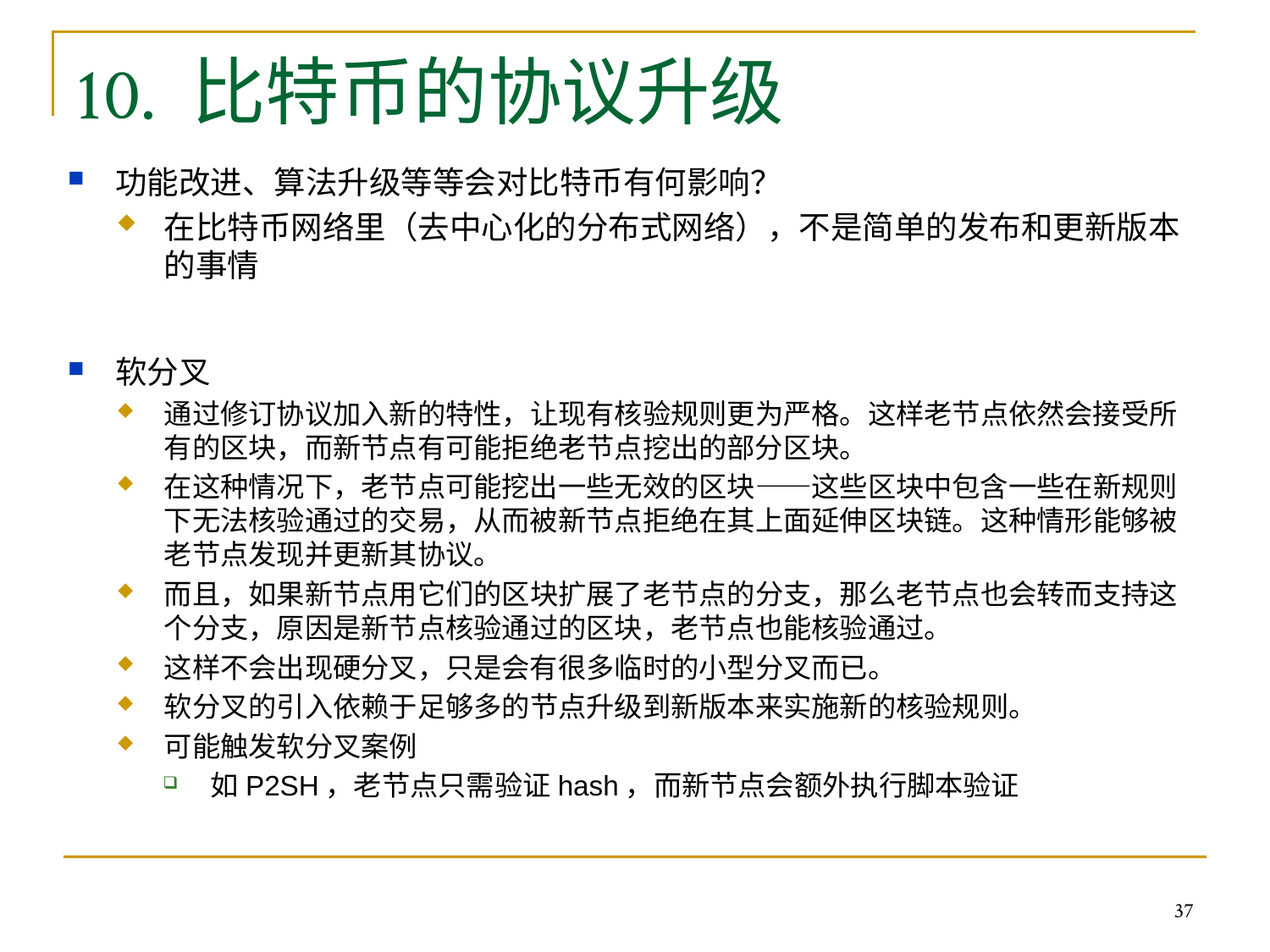

10. 比特币的协议升级
功能改进、算法升级等等会对比特币有何影响？
在比特币网络里（去中心化的分布式网络），不是简单的发布和更新版本的事情

软分叉
通过修订协议加入新的特性，让现有核验规则更为严格。这样老节点依然会接受所有的区块，而新节点有可能拒绝老节点挖出的部分区块。
在这种情况下，老节点可能挖出一些无效的区块——这些区块中包含一些在新规则下无法核验通过的交易，从而被新节点拒绝在其上面延伸区块链。这种情形能够被老节点发现并更新其协议。
而且，如果新节点用它们的区块扩展了老节点的分支，那么老节点也会转而支持这个分支，原因是新节点核验通过的区块，老节点也能核验通过。
这样不会出现硬分叉，只是会有很多临时的小型分叉而已。
软分叉的引入依赖于足够多的节点升级到新版本来实施新的核验规则。
可能触发软分叉案例
如P2SH，老节点只需验证hash，而新节点会额外执行脚本验证

37